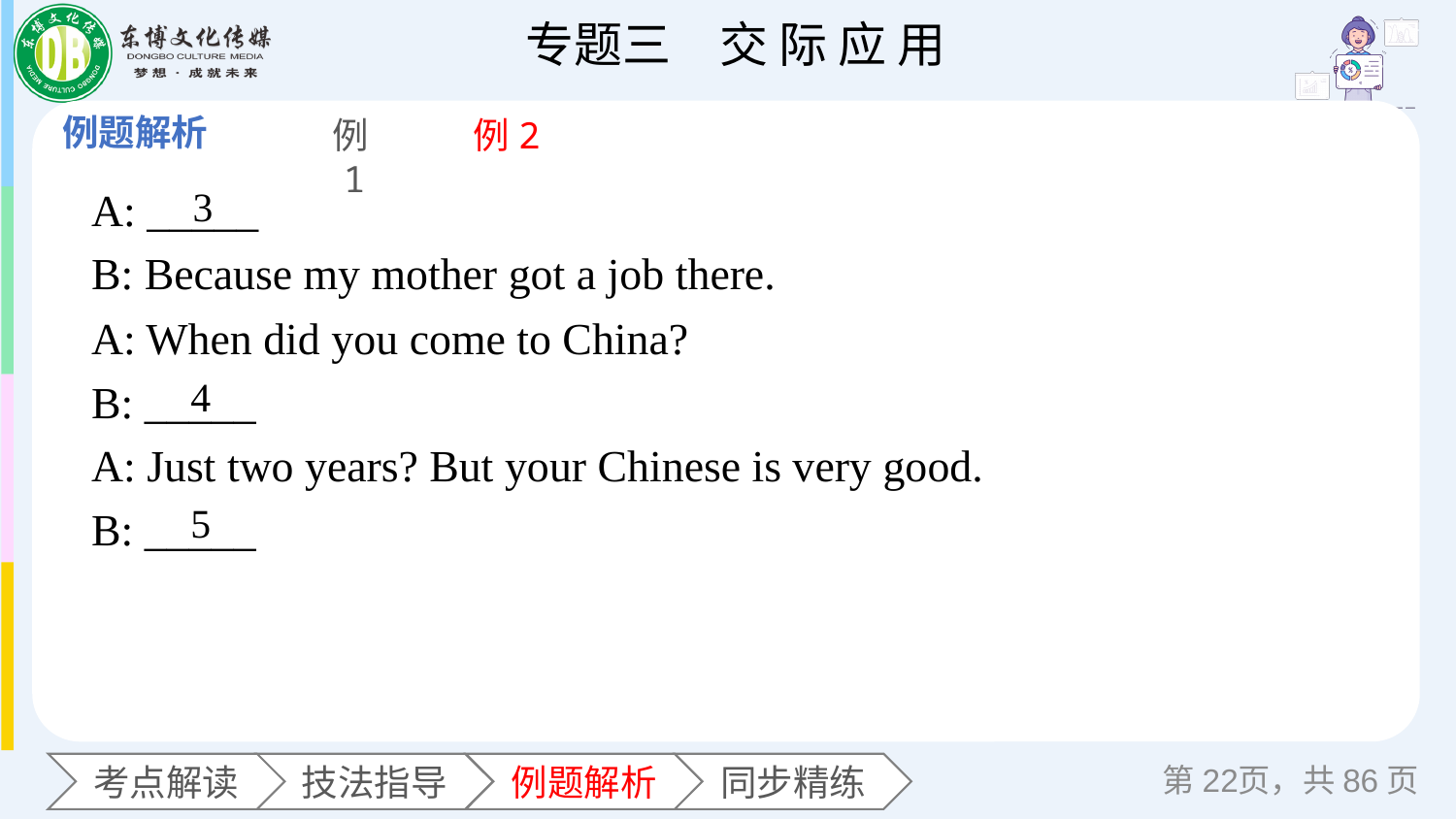

例1
例2
A: _____
B: Because my mother got a job there.
A: When did you come to China?
B: _____
A: Just two years? But your Chinese is very good.
B: _____
3
4
5
第22页，共86页